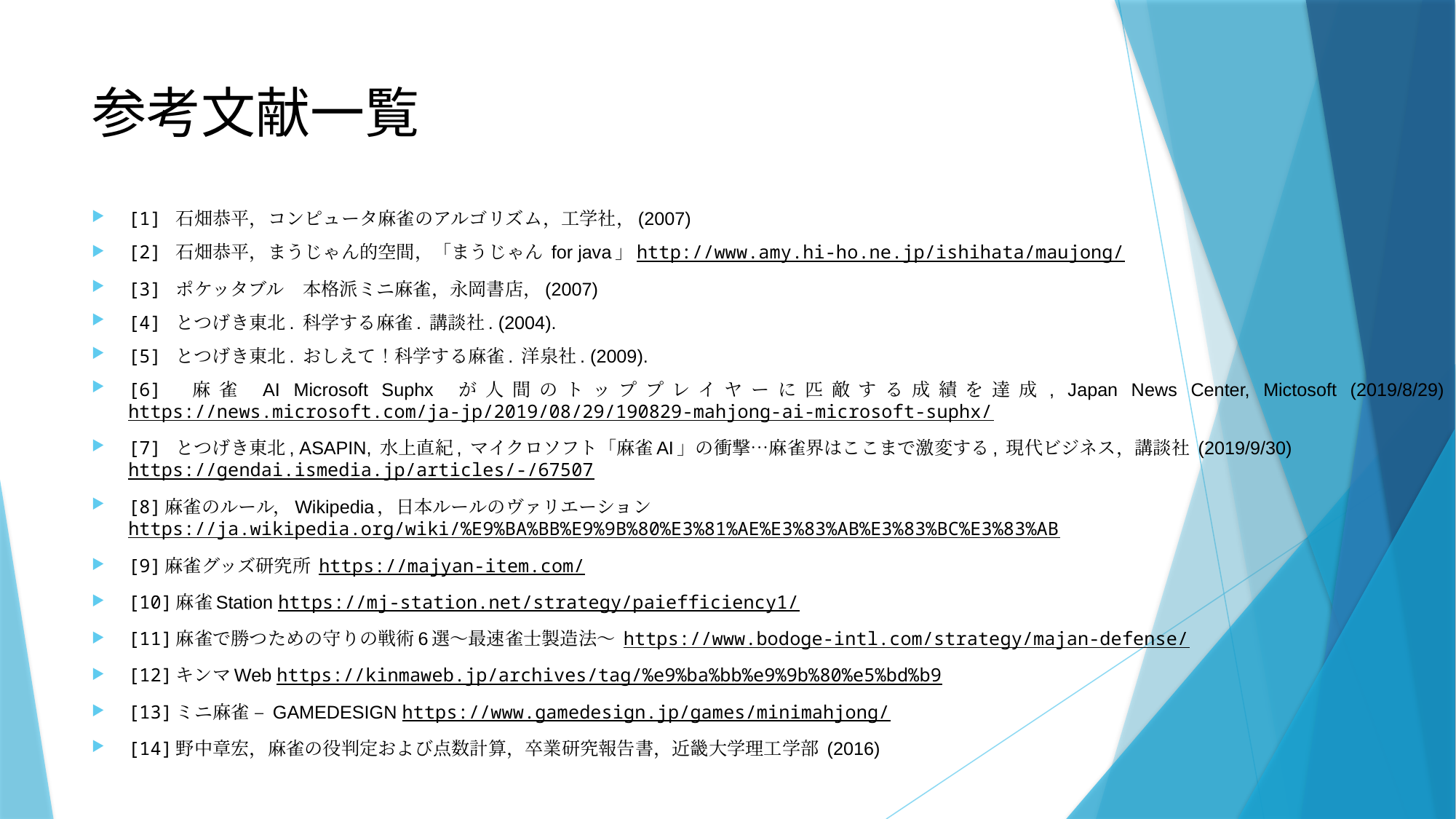

# 参考文献一覧
[1] 石畑恭平，コンピュータ麻雀のアルゴリズム，工学社，(2007)
[2] 石畑恭平，まうじゃん的空間，「まうじゃん for java」http://www.amy.hi-ho.ne.jp/ishihata/maujong/
[3] ポケッタブル　本格派ミニ麻雀，永岡書店，(2007)
[4] とつげき東北. 科学する麻雀. 講談社. (2004).
[5] とつげき東北. おしえて！科学する麻雀. 洋泉社. (2009).
[6] 麻雀 AI Microsoft Suphx が人間のトッププレイヤーに匹敵する成績を達成, Japan News Center, Mictosoft (2019/8/29) https://news.microsoft.com/ja-jp/2019/08/29/190829-mahjong-ai-microsoft-suphx/
[7] とつげき東北, ASAPIN, 水上直紀, マイクロソフト「麻雀AI」の衝撃…麻雀界はここまで激変する, 現代ビジネス，講談社 (2019/9/30)  https://gendai.ismedia.jp/articles/-/67507
[8]麻雀のルール，Wikipedia，日本ルールのヴァリエーションhttps://ja.wikipedia.org/wiki/%E9%BA%BB%E9%9B%80%E3%81%AE%E3%83%AB%E3%83%BC%E3%83%AB
[9]麻雀グッズ研究所 https://majyan-item.com/
[10]麻雀Station https://mj-station.net/strategy/paiefficiency1/
[11]麻雀で勝つための守りの戦術6選～最速雀士製造法～ https://www.bodoge-intl.com/strategy/majan-defense/
[12]キンマWeb https://kinmaweb.jp/archives/tag/%e9%ba%bb%e9%9b%80%e5%bd%b9
[13]ミニ麻雀 – GAMEDESIGN https://www.gamedesign.jp/games/minimahjong/
[14]野中章宏，麻雀の役判定および点数計算，卒業研究報告書，近畿大学理工学部 (2016)